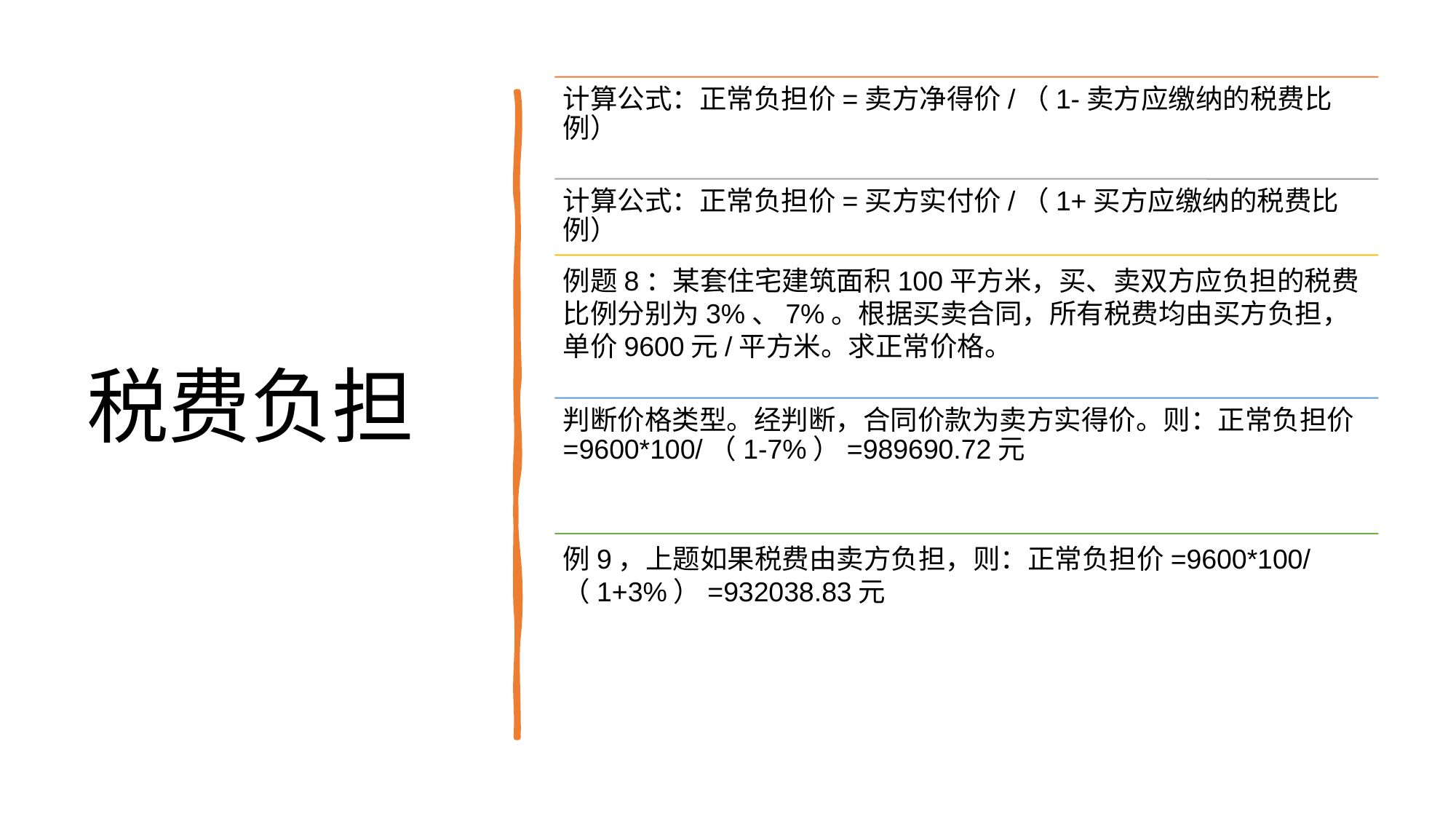

计算公式：正常负担价=卖方净得价/（1-卖方应缴纳的税费比例）
计算公式：正常负担价=买方实付价/（1+买方应缴纳的税费比例）
例题8：某套住宅建筑面积100平方米，买、卖双方应负担的税费比例分别为3%、7%。根据买卖合同，所有税费均由买方负担，单价9600元/平方米。求正常价格。
判断价格类型。经判断，合同价款为卖方实得价。则：正常负担价=9600*100/（1-7%）=989690.72元
例9，上题如果税费由卖方负担，则：正常负担价=9600*100/（1+3%）=932038.83元
# 税费负担